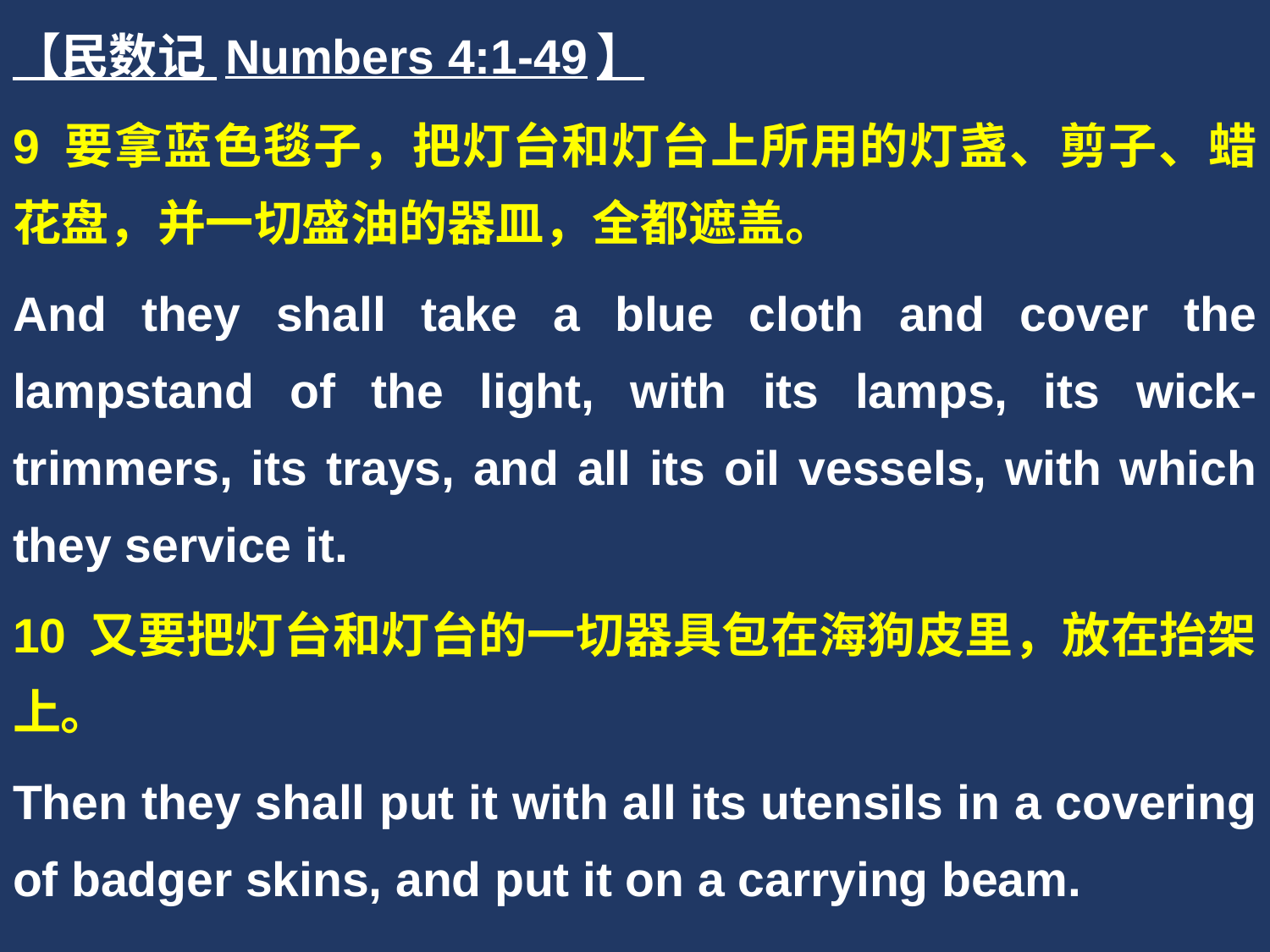

【民数记 Numbers 4:1-49】
9 要拿蓝色毯子，把灯台和灯台上所用的灯盏、剪子、蜡花盘，并一切盛油的器皿，全都遮盖。
And they shall take a blue cloth and cover the lampstand of the light, with its lamps, its wick-trimmers, its trays, and all its oil vessels, with which they service it.
10 又要把灯台和灯台的一切器具包在海狗皮里，放在抬架上。
Then they shall put it with all its utensils in a covering of badger skins, and put it on a carrying beam.